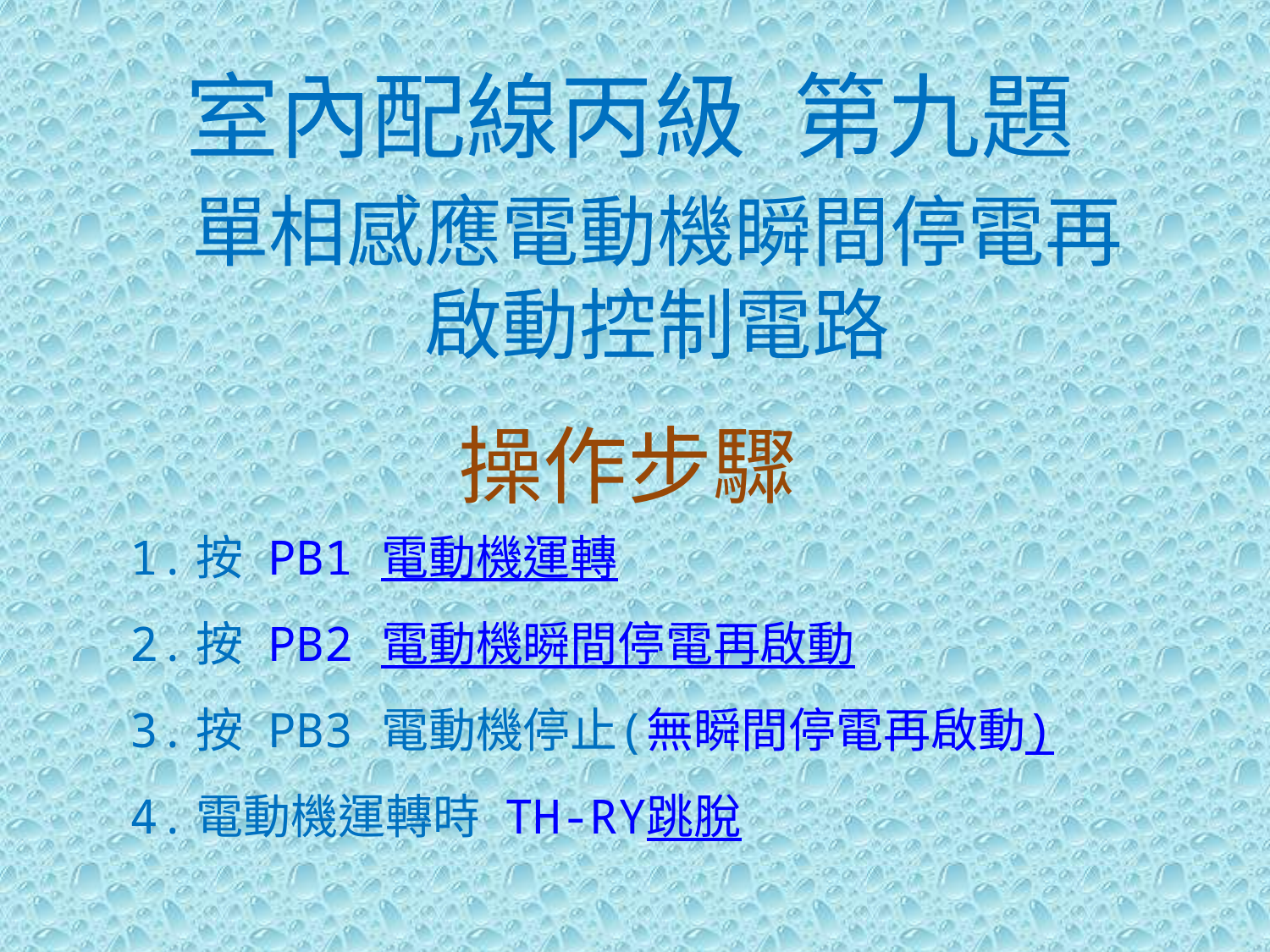

室內配線丙級 第九題
單相感應電動機瞬間停電再
啟動控制電路
操作步驟
1.按 PB1 電動機運轉
2.按 PB2 電動機瞬間停電再啟動
3.按 PB3 電動機停止(無瞬間停電再啟動)
4.電動機運轉時 TH-RY跳脫